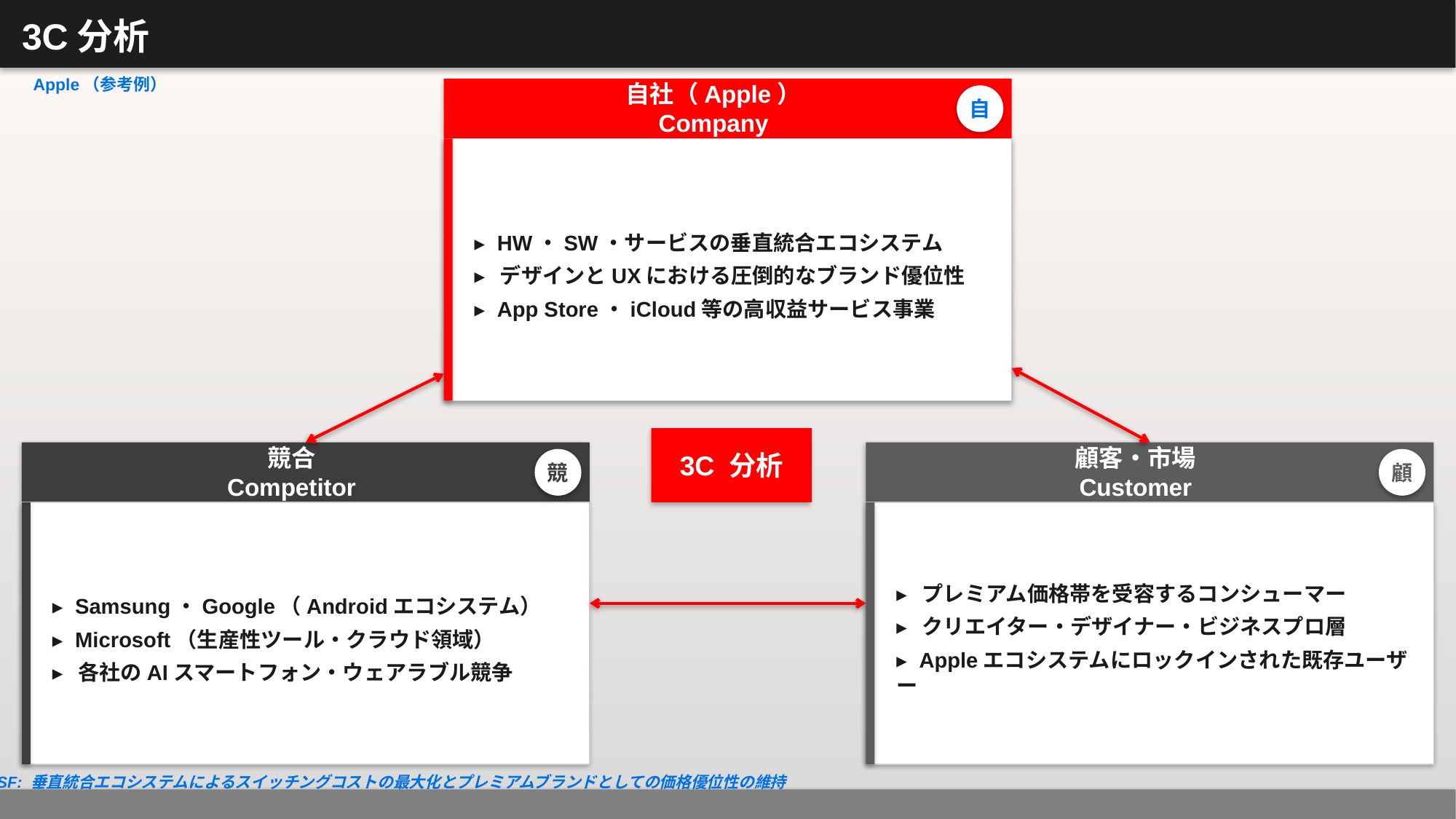

3C分析
Apple（参考例）
自社（Apple）
Company
自
▸  HW・SW・サービスの垂直統合エコシステム
▸  デザインとUXにおける圧倒的なブランド優位性
▸  App Store・iCloud等の高収益サービス事業

3C 分析
競合
Competitor
顧客・市場
Customer
競
顧
▸  Samsung・Google（Androidエコシステム）
▸  Microsoft（生産性ツール・クラウド領域）
▸  各社のAIスマートフォン・ウェアラブル競争

▸  プレミアム価格帯を受容するコンシューマー
▸  クリエイター・デザイナー・ビジネスプロ層
▸  Appleエコシステムにロックインされた既存ユーザー

KSF: 垂直統合エコシステムによるスイッチングコストの最大化とプレミアムブランドとしての価格優位性の維持